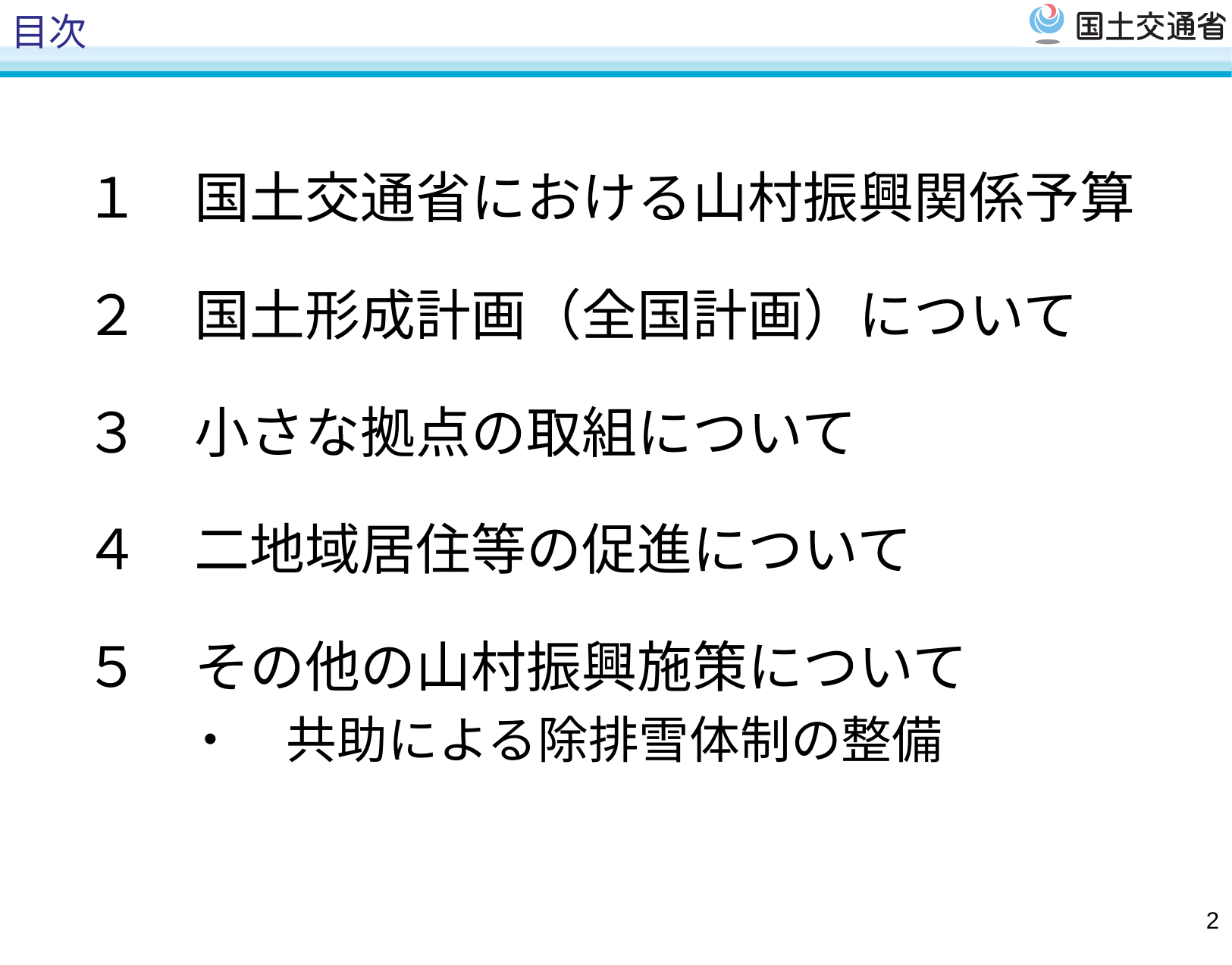

目次
１　国土交通省における山村振興関係予算

２　国土形成計画（全国計画）について

３　小さな拠点の取組について

４　二地域居住等の促進について

５　その他の山村振興施策について
　　・　共助による除排雪体制の整備
３と４の順を
入れ替える？

2